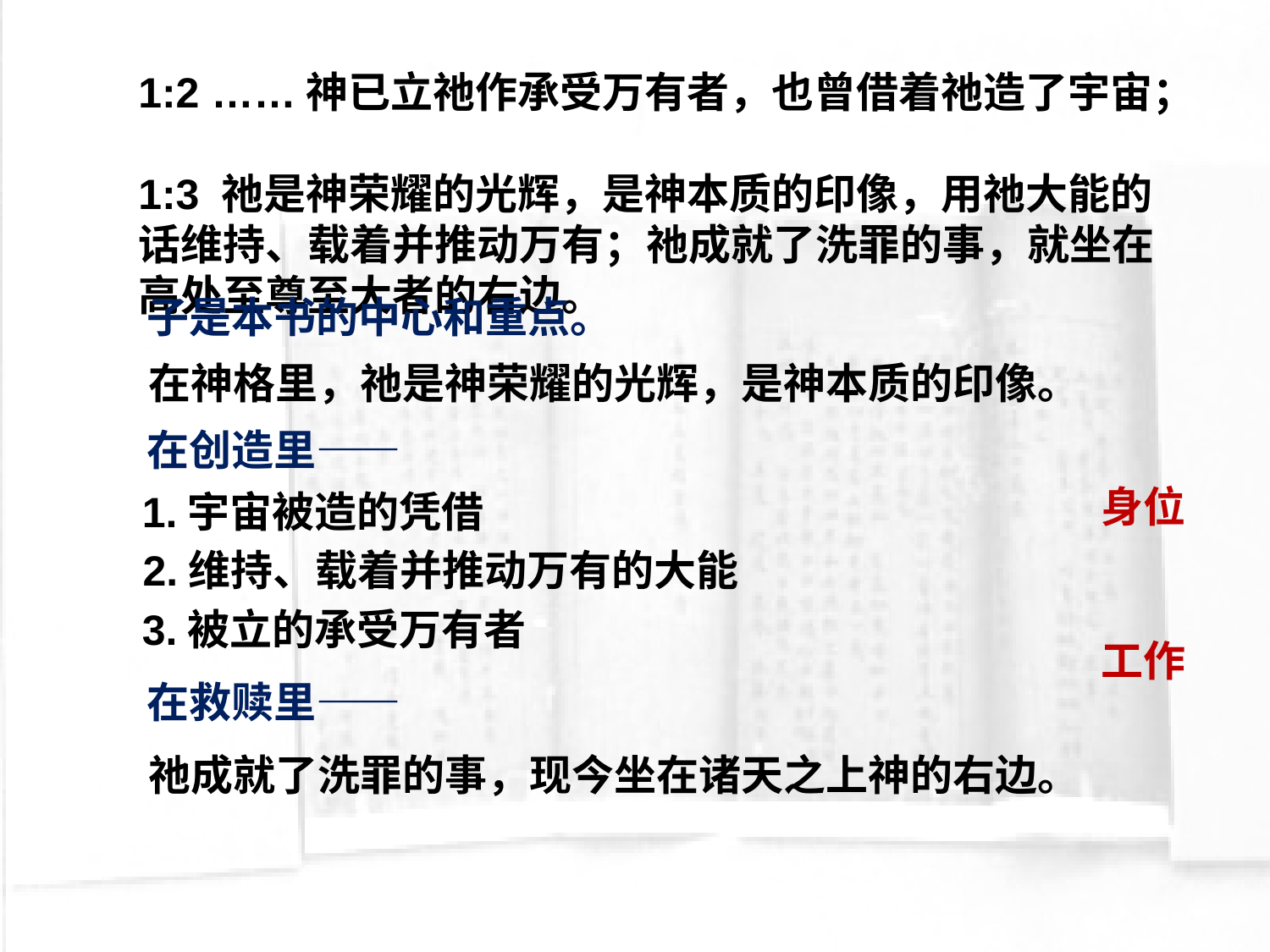

1:2 ……神已立祂作承受万有者，也曾借着祂造了宇宙；
1:3 祂是神荣耀的光辉，是神本质的印像，用祂大能的话维持、载着并推动万有；祂成就了洗罪的事，就坐在高处至尊至大者的右边。
子是本书的中心和重点。
在神格里，祂是神荣耀的光辉，是神本质的印像。
在创造里——
身位
1.宇宙被造的凭借
2.维持、载着并推动万有的大能
3.被立的承受万有者
工作
在救赎里——
祂成就了洗罪的事，现今坐在诸天之上神的右边。